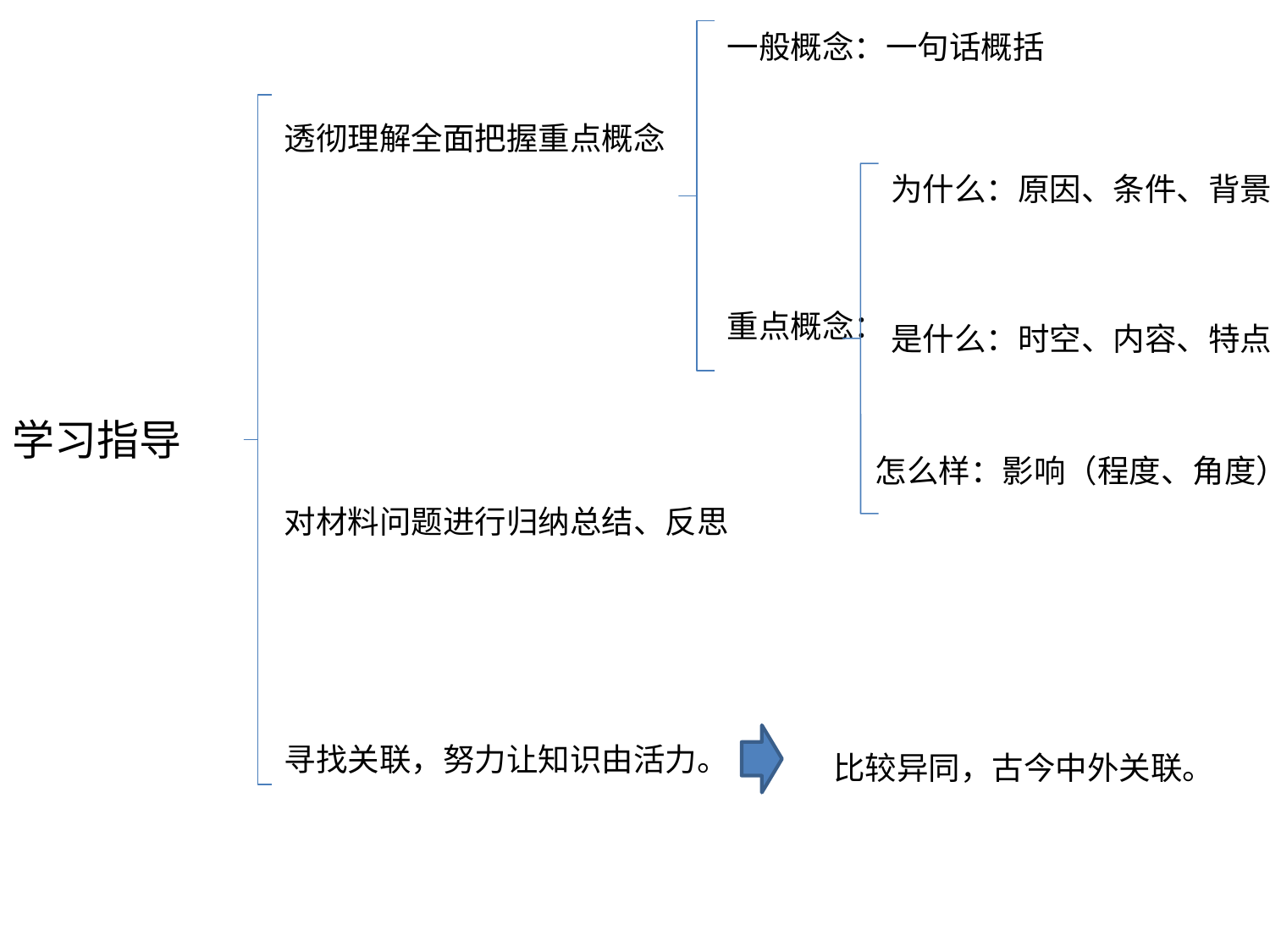

一般概念：一句话概括

透彻理解全面把握重点概念

为什么：原因、条件、背景
重点概念：
是什么：时空、内容、特点
学习指导
怎么样：影响（程度、角度）
对材料问题进行归纳总结、反思

寻找关联，努力让知识由活力。
比较异同，古今中外关联。